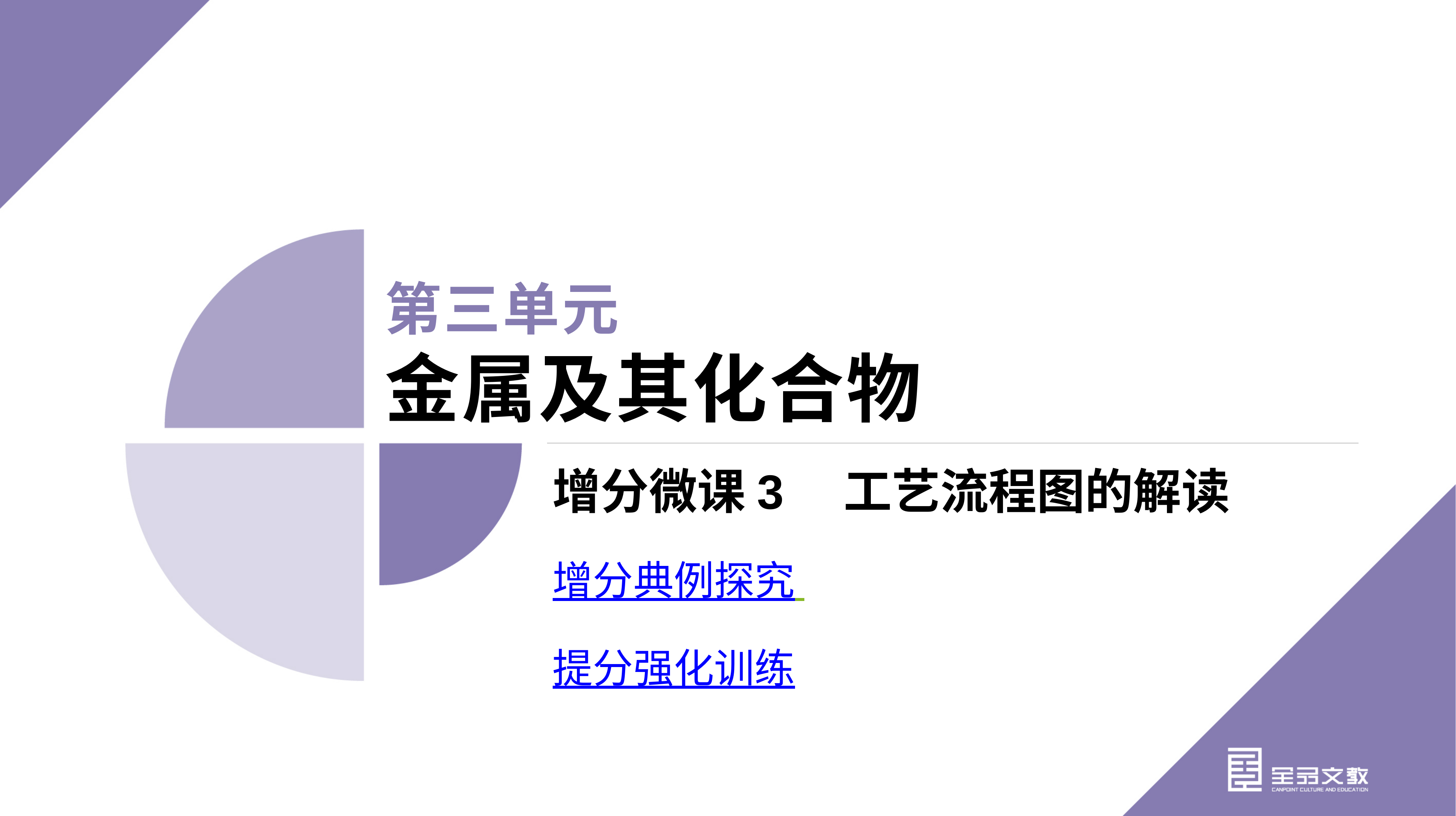

第三单元
金属及其化合物
增分微课3　工艺流程图的解读
增分典例探究
提分强化训练